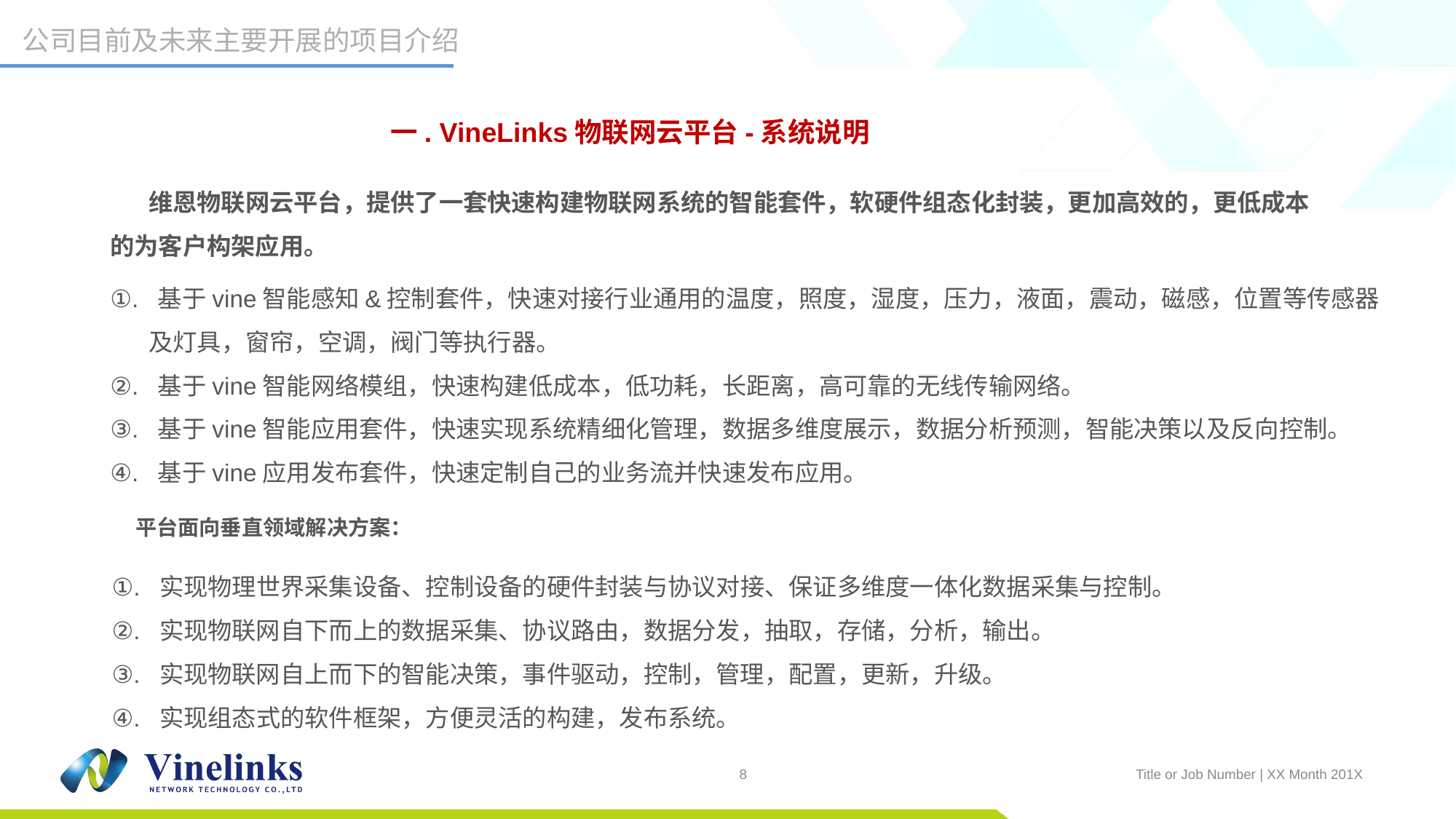

公司目前及未来主要开展的项目介绍
# 一. VineLinks物联网云平台-系统说明
      维恩物联网云平台，提供了一套快速构建物联网系统的智能套件，软硬件组态化封装，更加高效的，更低成本
的为客户构架应用。

①.  基于vine智能感知&控制套件，快速对接行业通用的温度，照度，湿度，压力，液面，震动，磁感，位置等传感器
      及灯具，窗帘，空调，阀门等执行器。
②.  基于vine智能网络模组，快速构建低成本，低功耗，长距离，高可靠的无线传输网络。
③.  基于vine智能应用套件，快速实现系统精细化管理，数据多维度展示，数据分析预测，智能决策以及反向控制。
④.  基于vine应用发布套件，快速定制自己的业务流并快速发布应用。

平台面向垂直领域解决方案：
①.  实现物理世界采集设备、控制设备的硬件封装与协议对接、保证多维度一体化数据采集与控制。
②.  实现物联网自下而上的数据采集、协议路由，数据分发，抽取，存储，分析，输出。
③.  实现物联网自上而下的智能决策，事件驱动，控制，管理，配置，更新，升级。
④.  实现组态式的软件框架，方便灵活的构建，发布系统。
8
Title or Job Number | XX Month 201X